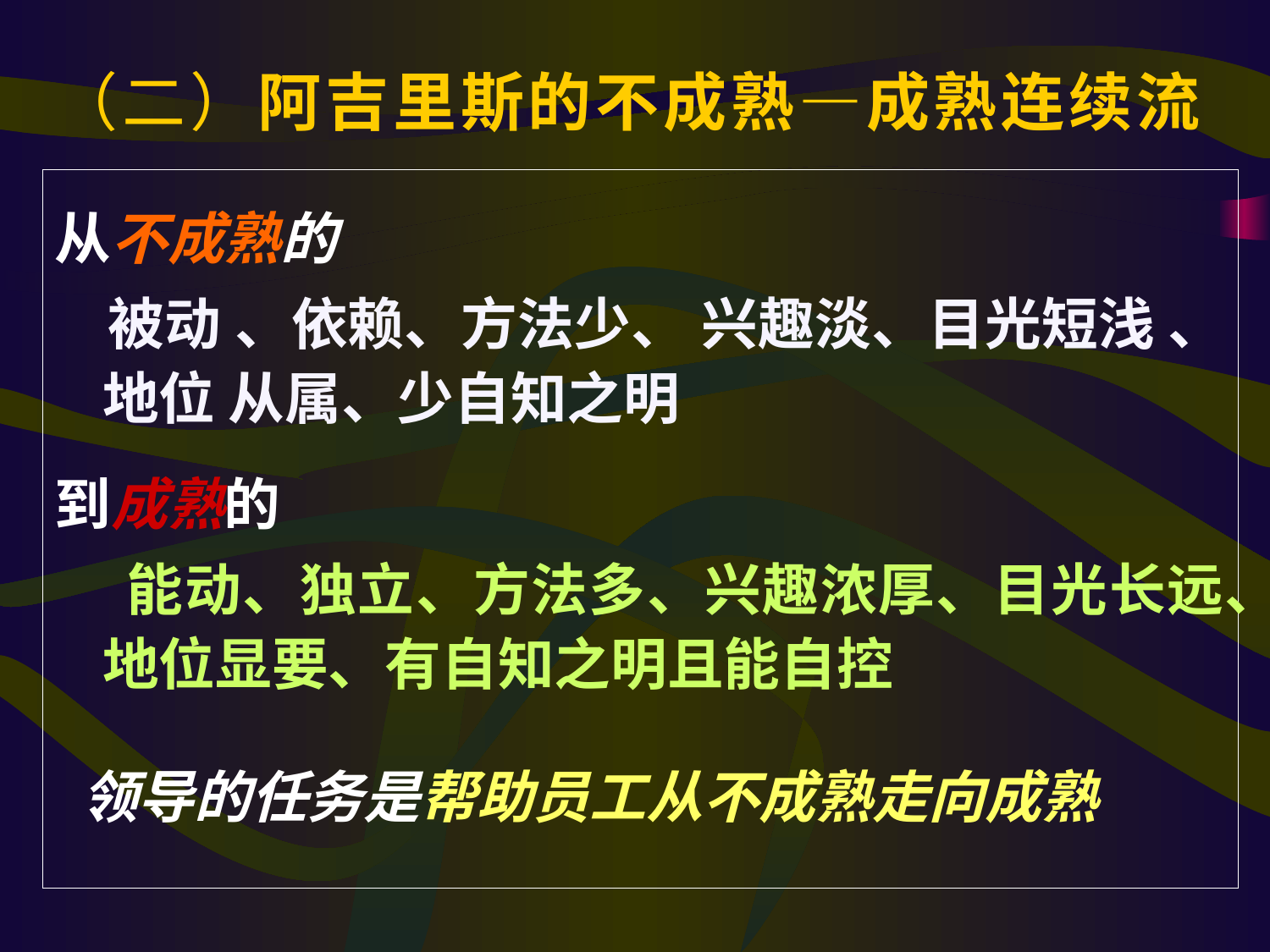

（二）阿吉里斯的不成熟—成熟连续流
从不成熟的
   被动 、依赖、方法少、 兴趣淡、目光短浅 、地位 从属、少自知之明
到成熟的
    能动、独立、方法多、兴趣浓厚、目光长远、地位显要、有自知之明且能自控
 领导的任务是帮助员工从不成熟走向成熟

#